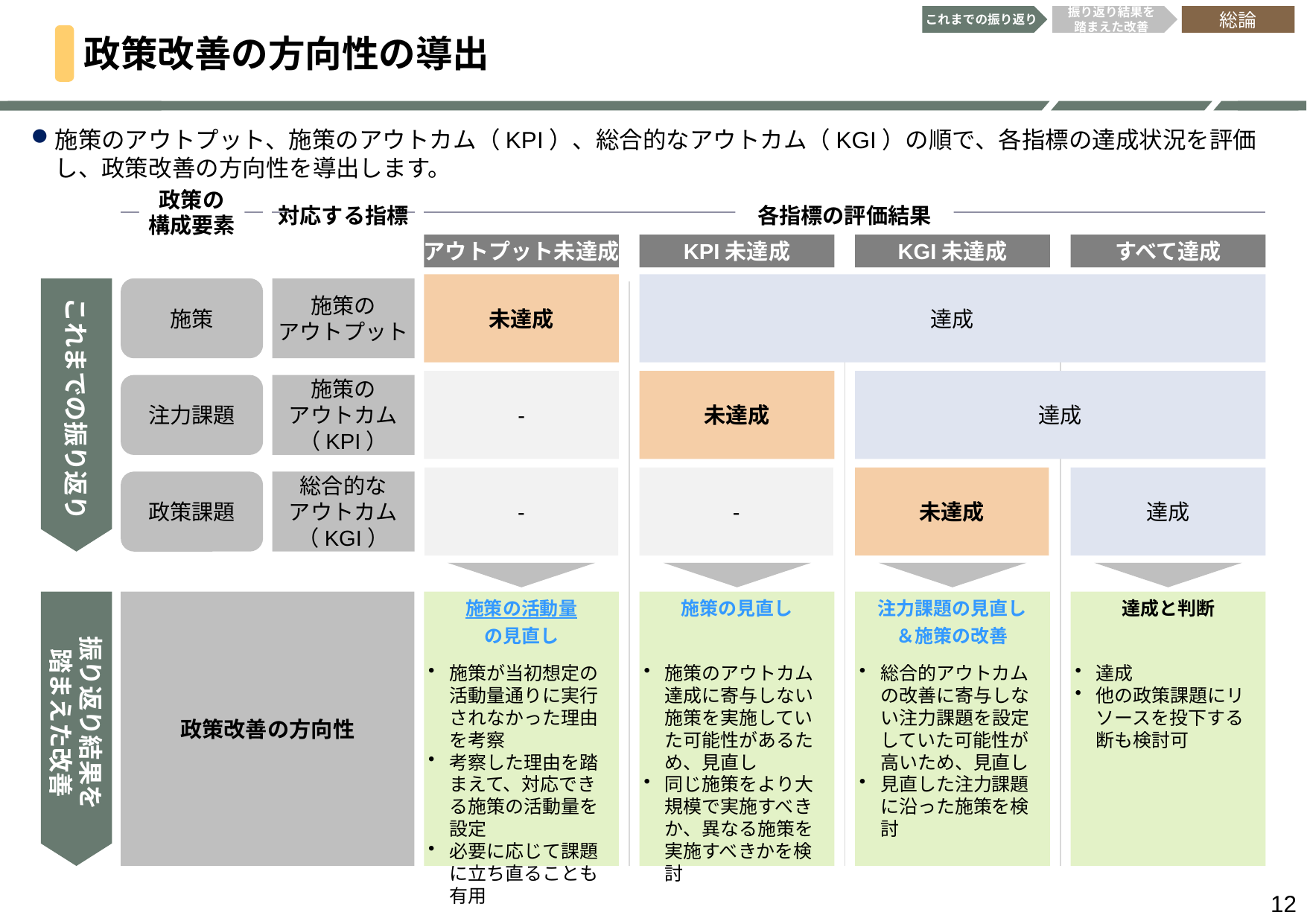

これまでの振り返り
振り返り結果を
踏まえた改善
総論
政策改善の方向性の導出
施策のアウトプット、施策のアウトカム（KPI）、総合的なアウトカム（KGI）の順で、各指標の達成状況を評価し、政策改善の方向性を導出します。
政策の
構成要素
対応する指標
各指標の評価結果
アウトプット未達成
KPI未達成
KGI未達成
すべて達成
未達成
達成
施策
施策の
アウトプット
-
未達成
未達成
達成
注力課題
施策の
アウトカム
（KPI）
これまでの振り返り
-
-
未達成
達成
政策課題
総合的な
アウトカム
（KGI）

政策改善の方向性
施策の活動量
の見直し

施策の見直し

注力課題の見直し
＆施策の改善

達成と判断

施策が当初想定の活動量通りに実行されなかった理由を考察
考察した理由を踏まえて、対応できる施策の活動量を設定
必要に応じて課題に立ち直ることも有用
施策のアウトカム達成に寄与しない施策を実施していた可能性があるため、見直し
同じ施策をより大規模で実施すべきか、異なる施策を実施すべきかを検討
総合的アウトカムの改善に寄与しない注力課題を設定していた可能性が高いため、見直し
見直した注力課題に沿った施策を検討
達成
他の政策課題にリソースを投下する断も検討可
振り返り結果を
踏まえた改善
12